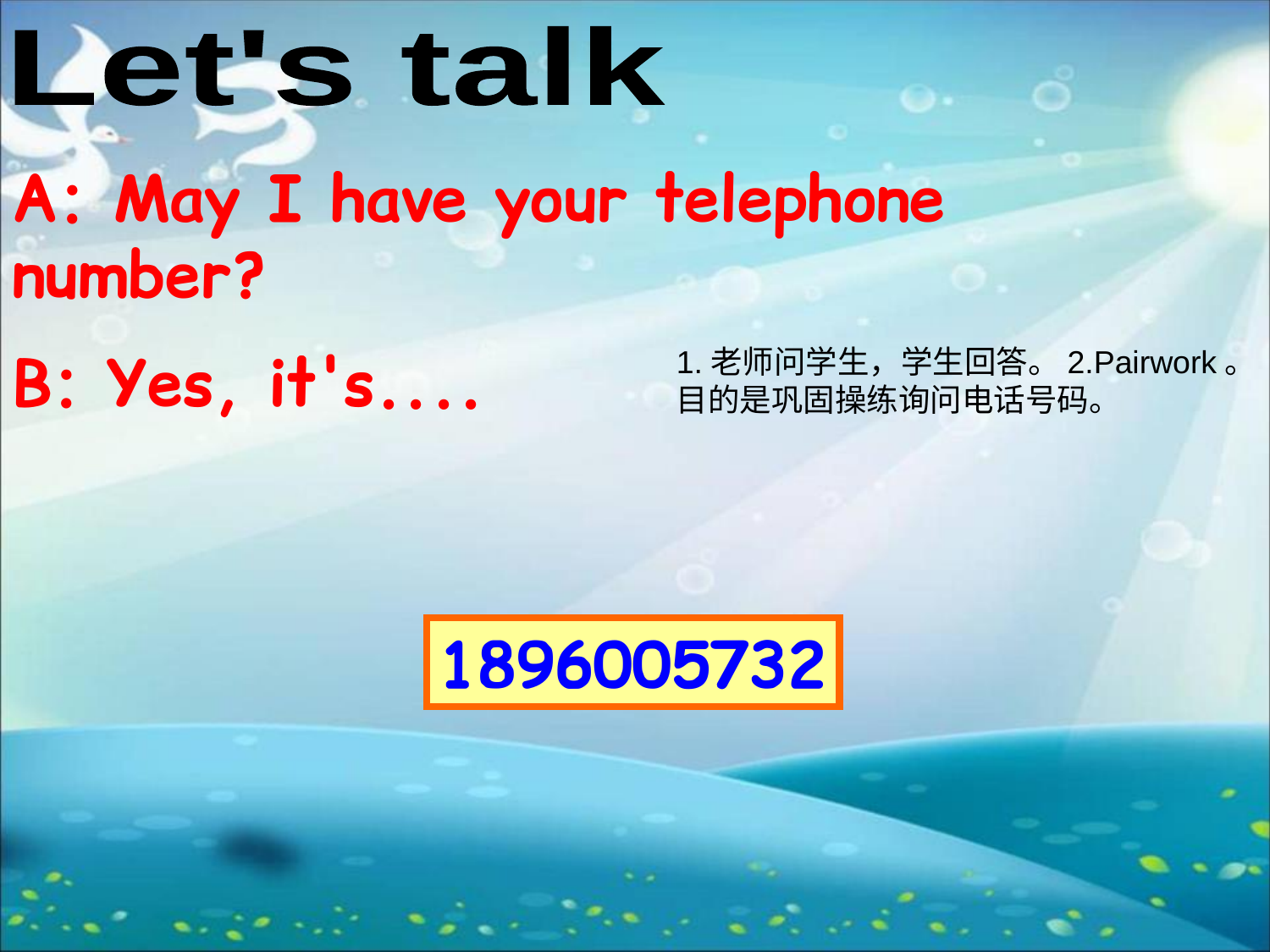

Let's talk
A: May I have your telephone number?
B: Yes, it's....
1.老师问学生，学生回答。2.Pairwork。
目的是巩固操练询问电话号码。
1896005732